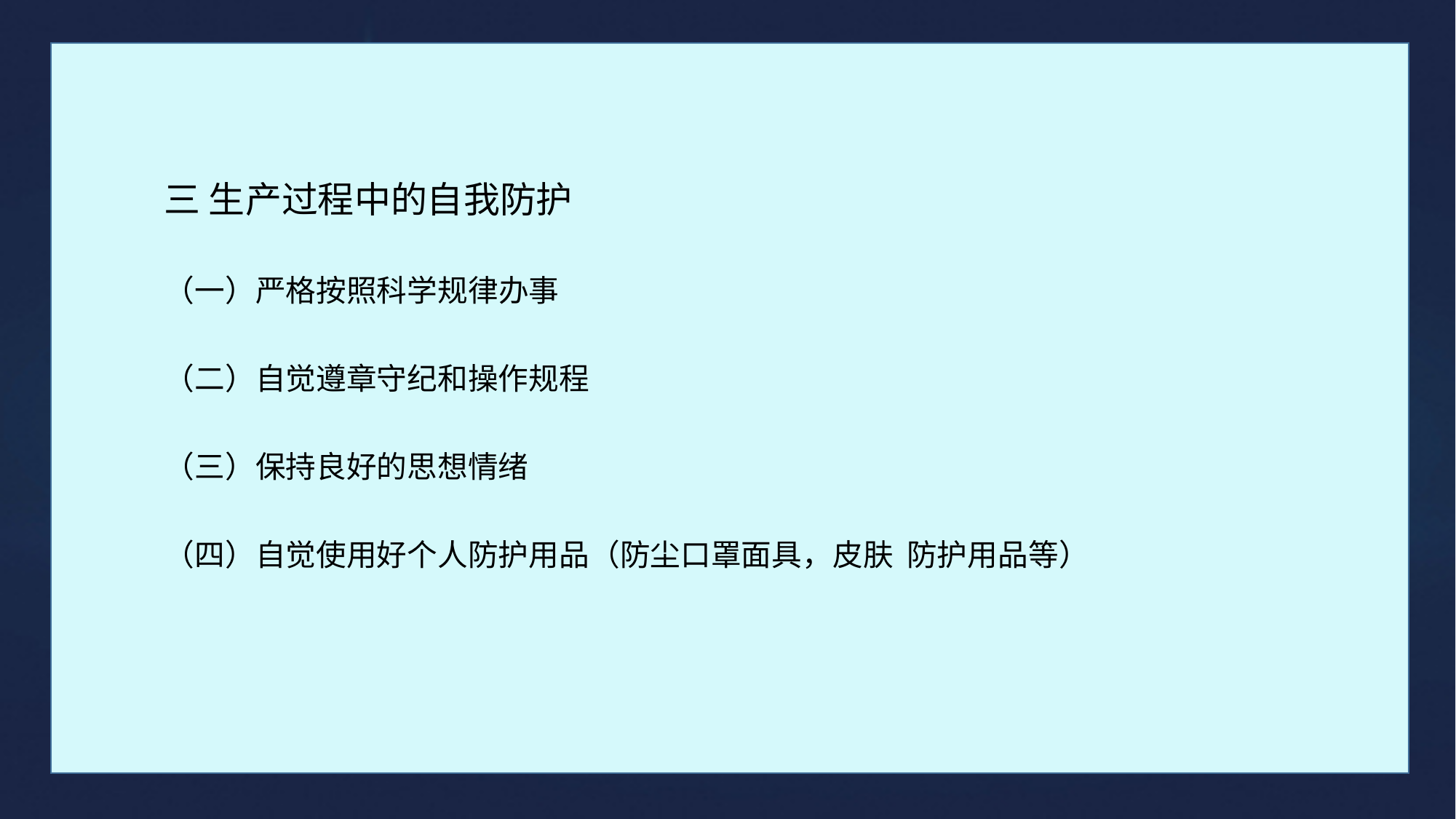

三 生产过程中的自我防护
（一）严格按照科学规律办事
（二）自觉遵章守纪和操作规程
（三）保持良好的思想情绪
（四）自觉使用好个人防护用品（防尘口罩面具，皮肤  防护用品等）